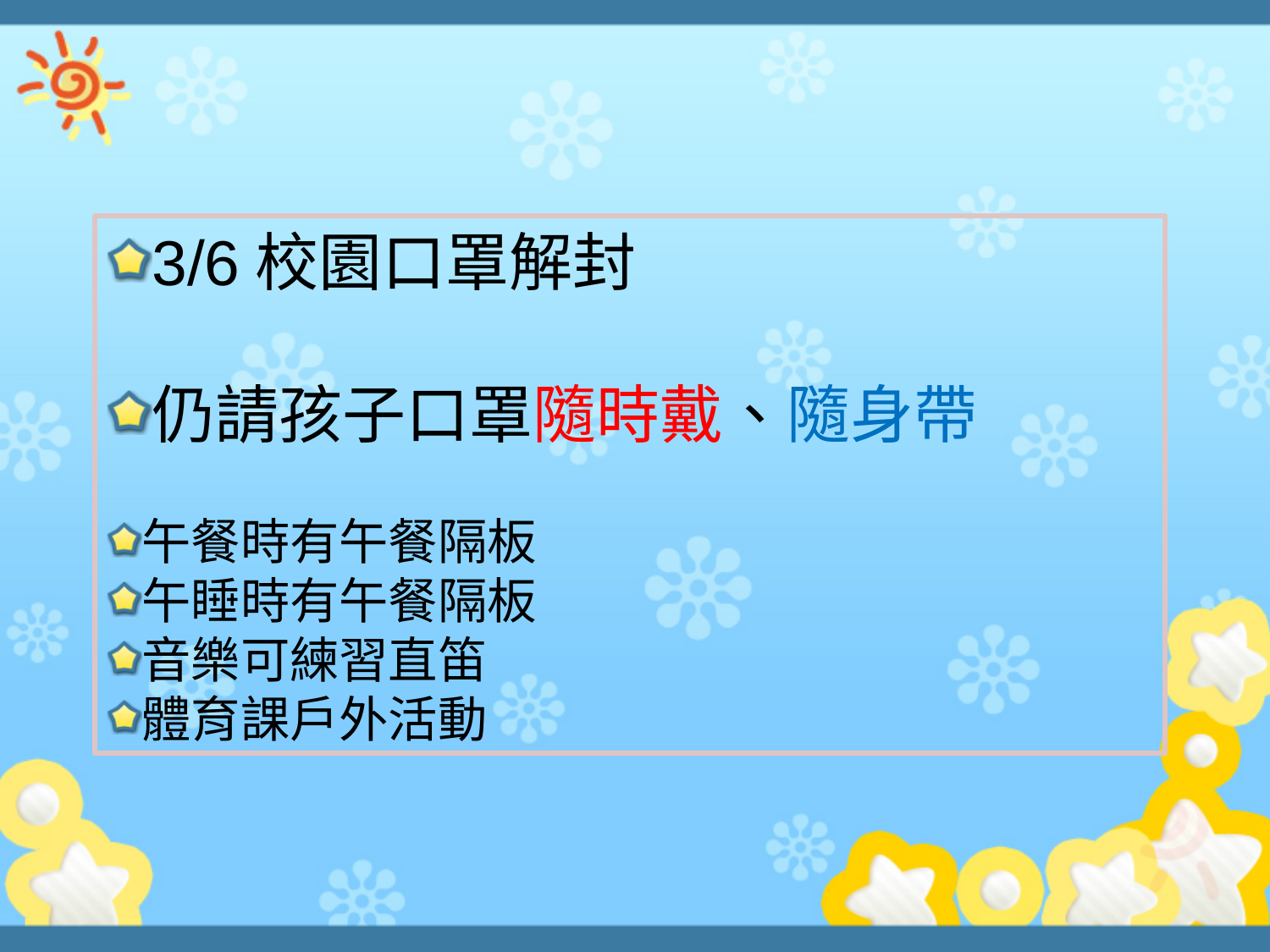

3/6校園口罩解封

仍請孩子口罩隨時戴、隨身帶

午餐時有午餐隔板
午睡時有午餐隔板
音樂可練習直笛
體育課戶外活動